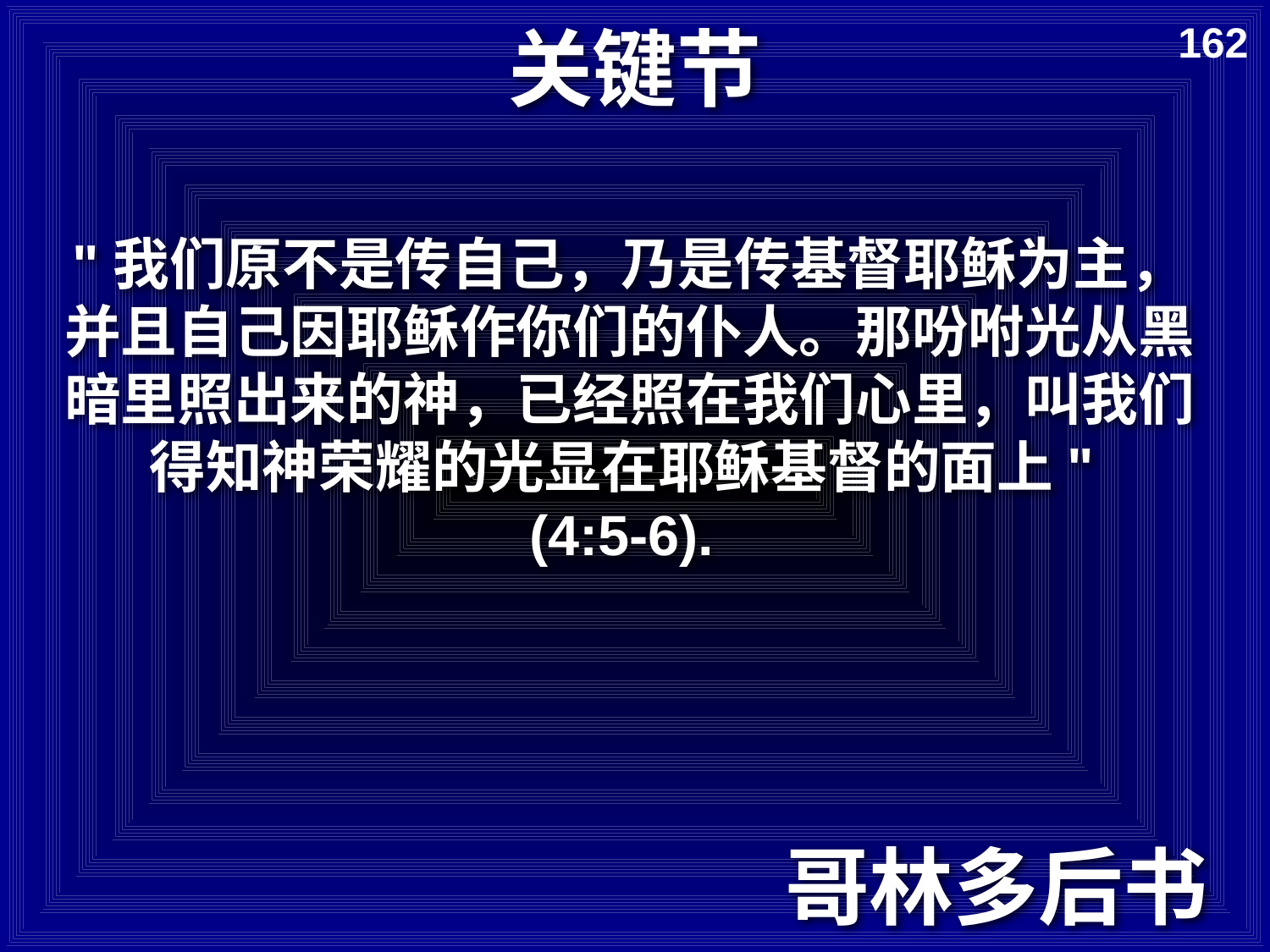

# 关键节
162

"我们原不是传自己，乃是传基督耶稣为主，并且自己因耶稣作你们的仆人。那吩咐光从黑暗里照出来的神，已经照在我们心里，叫我们得知神荣耀的光显在耶稣基督的面上"
(4:5-6).
哥林多后书